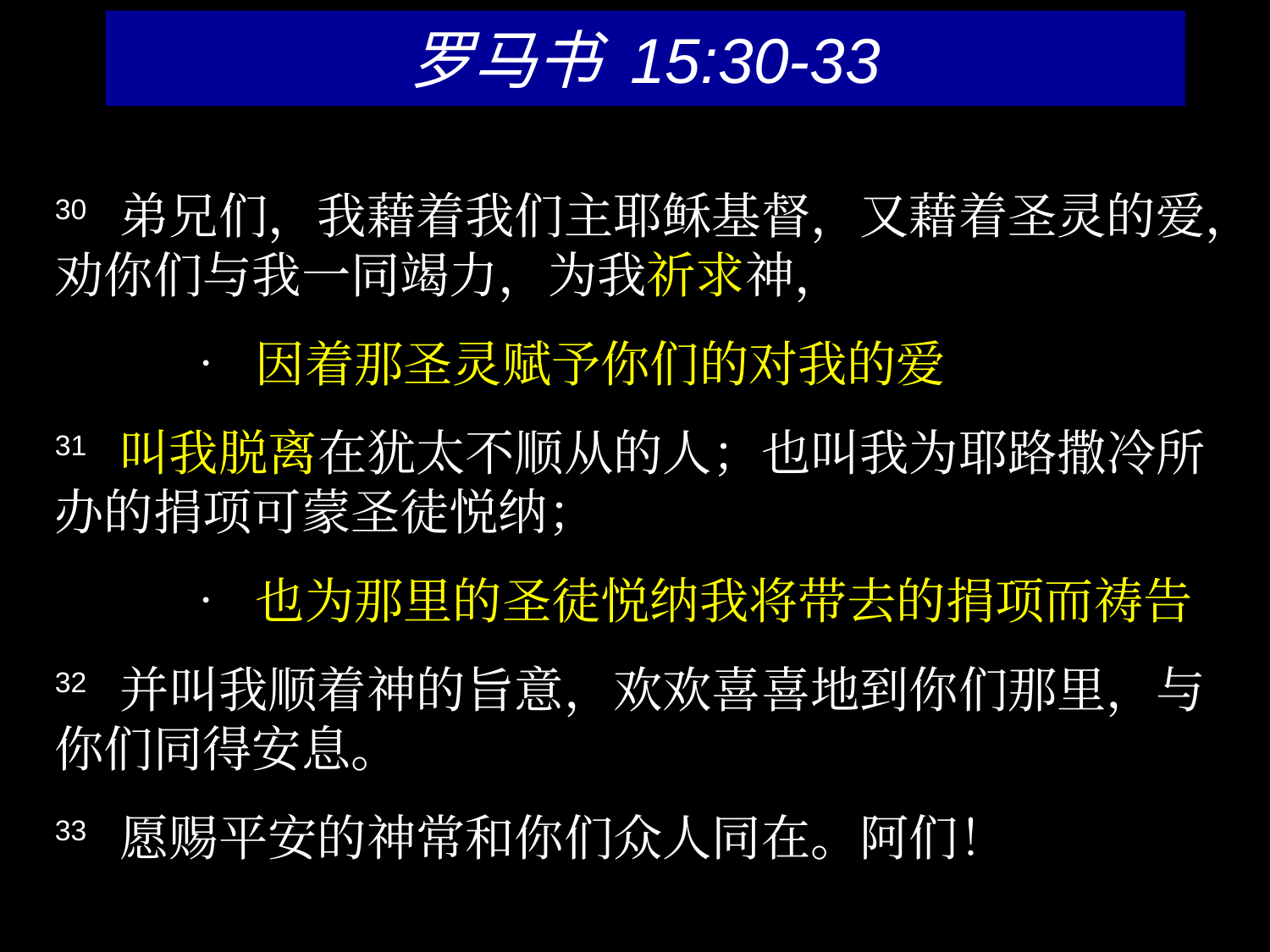

# 罗马书 15:30-33
30  弟兄们，我藉着我们主耶稣基督，又藉着圣灵的爱，劝你们与我一同竭力，为我祈求神，
	• 因着那圣灵赋予你们的对我的爱
31  叫我脱离在犹太不顺从的人；也叫我为耶路撒冷所办的捐项可蒙圣徒悦纳；
	• 也为那里的圣徒悦纳我将带去的捐项而祷告

32  并叫我顺着神的旨意，欢欢喜喜地到你们那里，与你们同得安息。

33  愿赐平安的神常和你们众人同在。阿们！